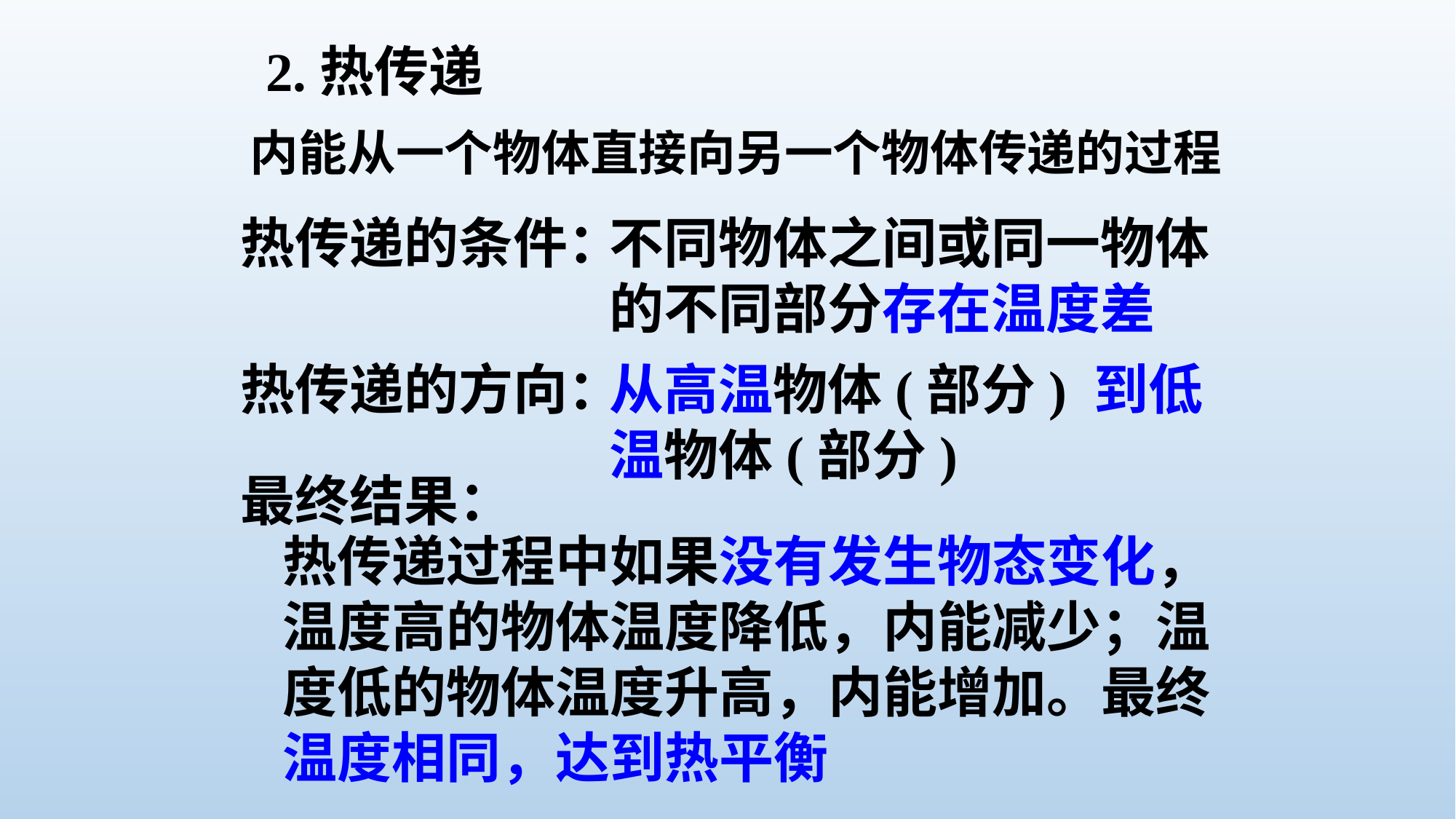

2.热传递
内能从一个物体直接向另一个物体传递的过程
热传递的条件：
不同物体之间或同一物体的不同部分存在温度差
热传递的方向：
从高温物体(部分) 到低温物体(部分)
最终结果：
热传递过程中如果没有发生物态变化，温度高的物体温度降低，内能减少；温度低的物体温度升高，内能增加。最终温度相同，达到热平衡